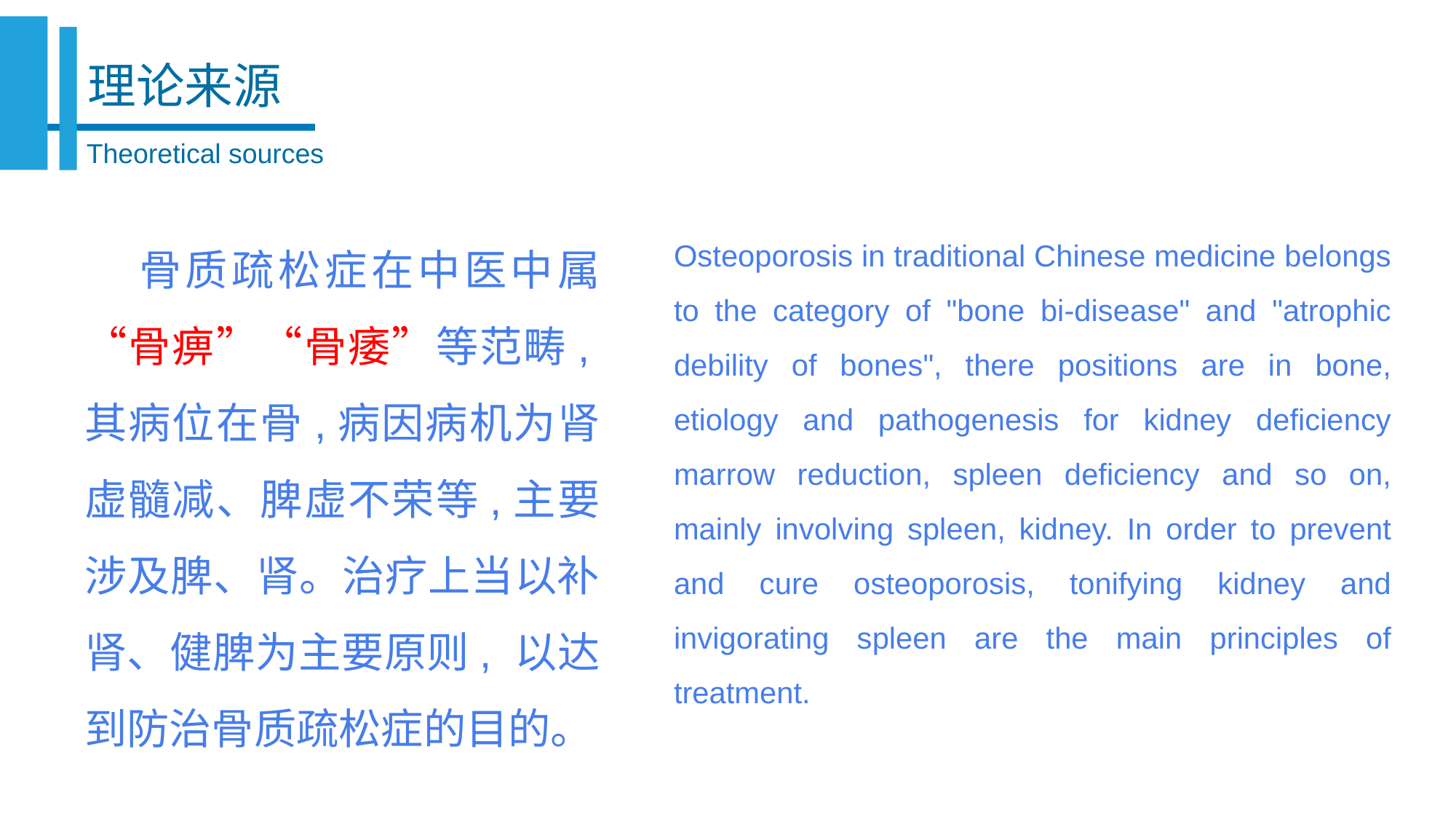

理论来源
Theoretical sources
骨质疏松症在中医中属“骨痹”“骨痿”等范畴,其病位在骨,病因病机为肾虚髓减、脾虚不荣等,主要涉及脾、肾。治疗上当以补肾、健脾为主要原则, 以达到防治骨质疏松症的目的。
Osteoporosis in traditional Chinese medicine belongs to the category of "bone bi-disease" and "atrophic debility of bones", there positions are in bone, etiology and pathogenesis for kidney deficiency marrow reduction, spleen deficiency and so on, mainly involving spleen, kidney. In order to prevent and cure osteoporosis, tonifying kidney and invigorating spleen are the main principles of treatment.